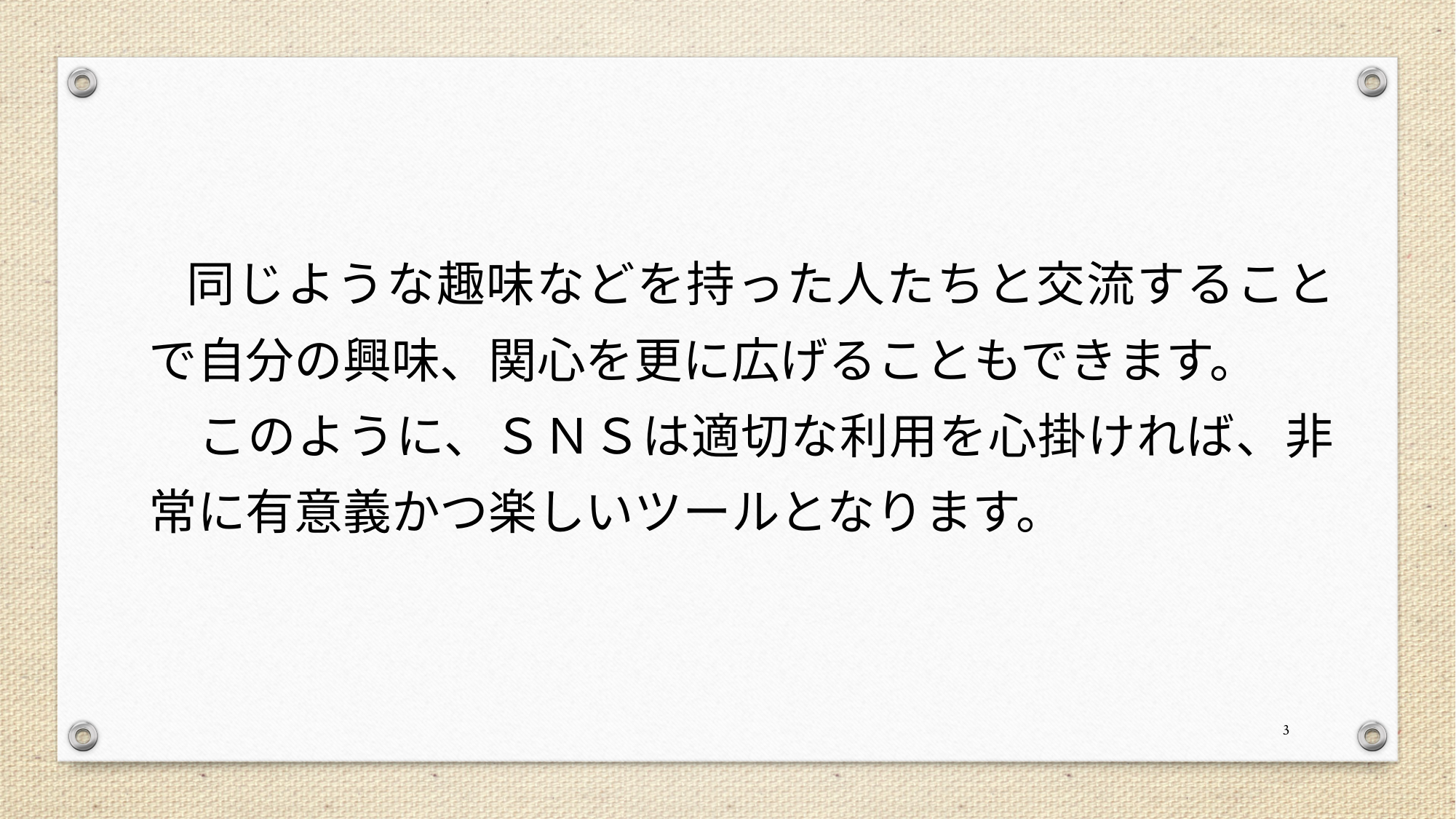

同じような趣味などを持った人たちと交流することで自分の興味、関心を更に広げることもできます。
　このように、ＳＮＳは適切な利用を心掛ければ、非常に有意義かつ楽しいツールとなります。

3